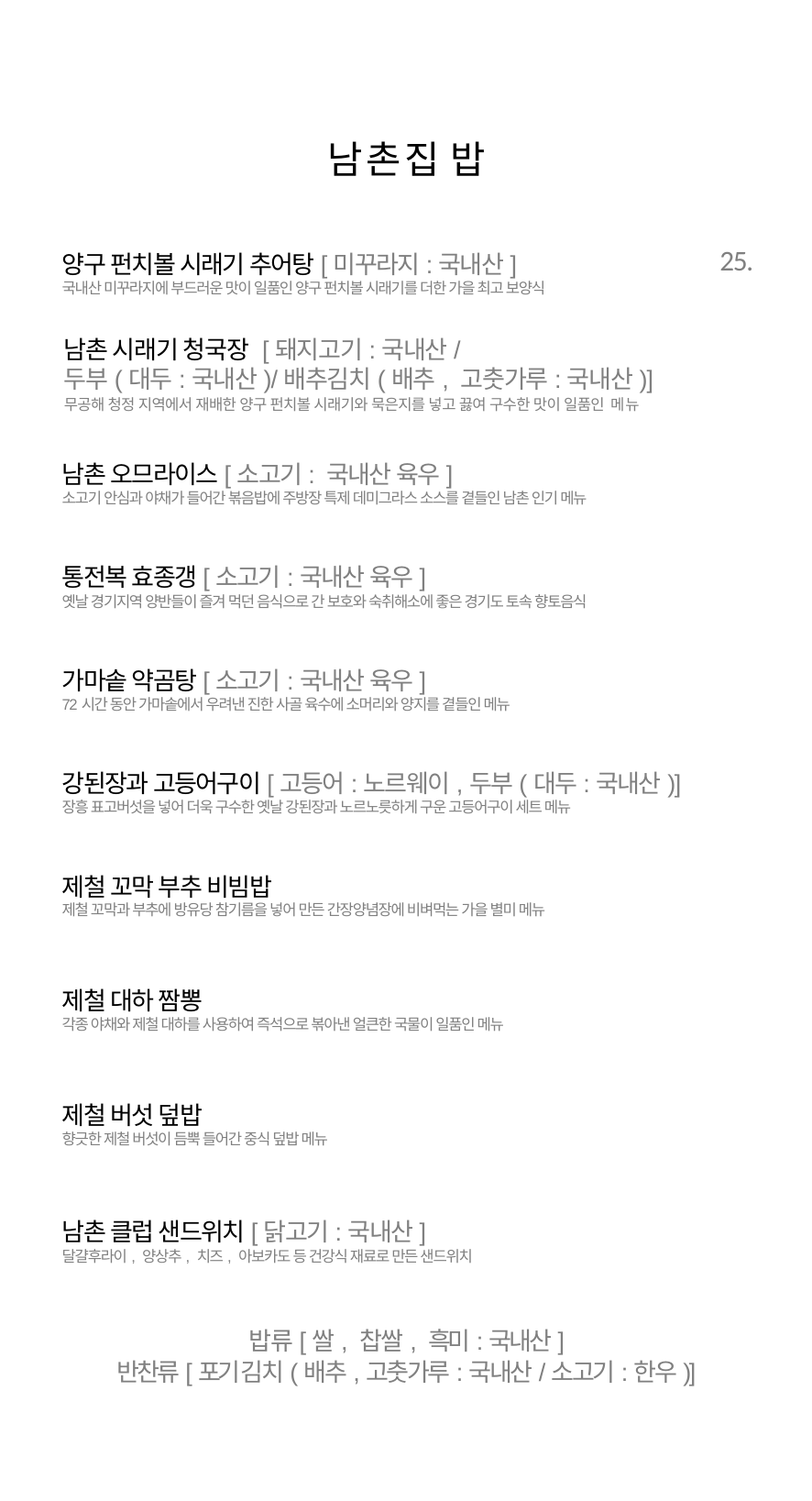

남 촌 집 밥
25.
양구 펀치볼 시래기 추어탕[미꾸라지:국내산]
국내산 미꾸라지에 부드러운 맛이 일품인 양구 펀치볼 시래기를 더한 가을 최고 보양식

남촌 시래기 청국장 [돼지고기:국내산/
두부(대두:국내산)/배추김치(배추, 고춧가루:국내산)]
무공해 청정 지역에서 재배한 양구 펀치볼 시래기와 묵은지를 넣고 끓여 구수한 맛이 일품인 메뉴

남촌 오므라이스[소고기: 국내산 육우]
소고기 안심과 야채가 들어간 볶음밥에 주방장 특제 데미그라스 소스를 곁들인 남촌 인기 메뉴

통전복 효종갱[소고기:국내산 육우]
옛날 경기지역 양반들이 즐겨 먹던 음식으로 간 보호와 숙취해소에 좋은 경기도 토속 향토음식

가마솥 약곰탕[소고기:국내산 육우]
72시간 동안 가마솥에서 우려낸 진한 사골 육수에 소머리와 양지를 곁들인 메뉴

강된장과 고등어구이[고등어:노르웨이,두부(대두:국내산)]
장흥 표고버섯을 넣어 더욱 구수한 옛날 강된장과 노르노릇하게 구운 고등어구이 세트 메뉴

제철 꼬막 부추 비빔밥
제철 꼬막과 부추에 방유당 참기름을 넣어 만든 간장양념장에 비벼먹는 가을 별미 메뉴

제철 대하 짬뽕
각종 야채와 제철 대하를 사용하여 즉석으로 볶아낸 얼큰한 국물이 일품인 메뉴

제철 버섯 덮밥
향긋한 제철 버섯이 듬뿍 들어간 중식 덮밥 메뉴

남촌 클럽 샌드위치[닭고기:국내산]
달걀후라이, 양상추, 치즈, 아보카도 등 건강식 재료로 만든 샌드위치
밥류[쌀, 찹쌀, 흑미:국내산]
반찬류[포기김치(배추,고춧가루:국내산/소고기:한우)]